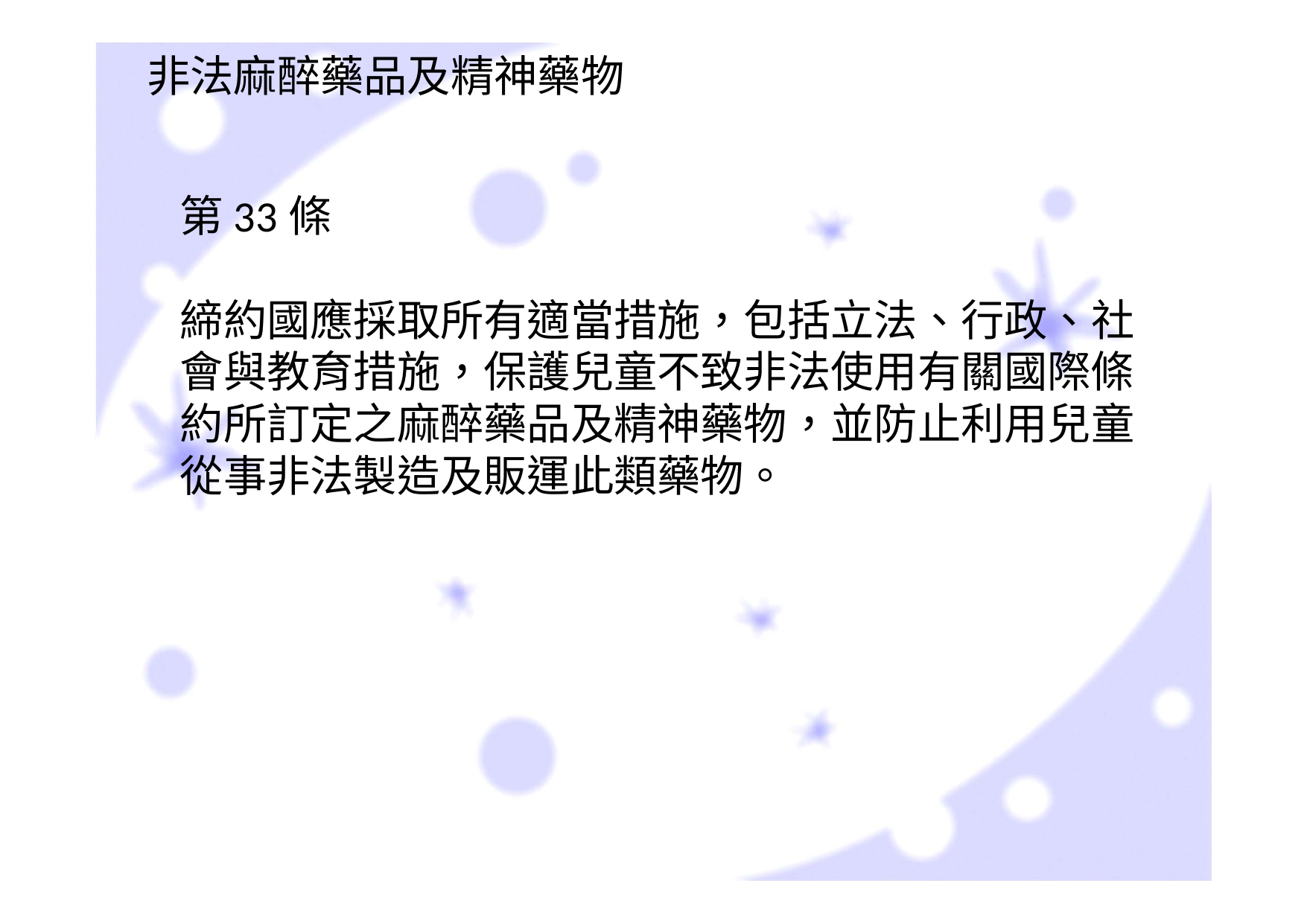

非法麻醉藥品及精神藥物
第33條

締約國應採取所有適當措施，包括立法、行政、社會與教育措施，保護兒童不致非法使用有關國際條約所訂定之麻醉藥品及精神藥物，並防止利用兒童從事非法製造及販運此類藥物。